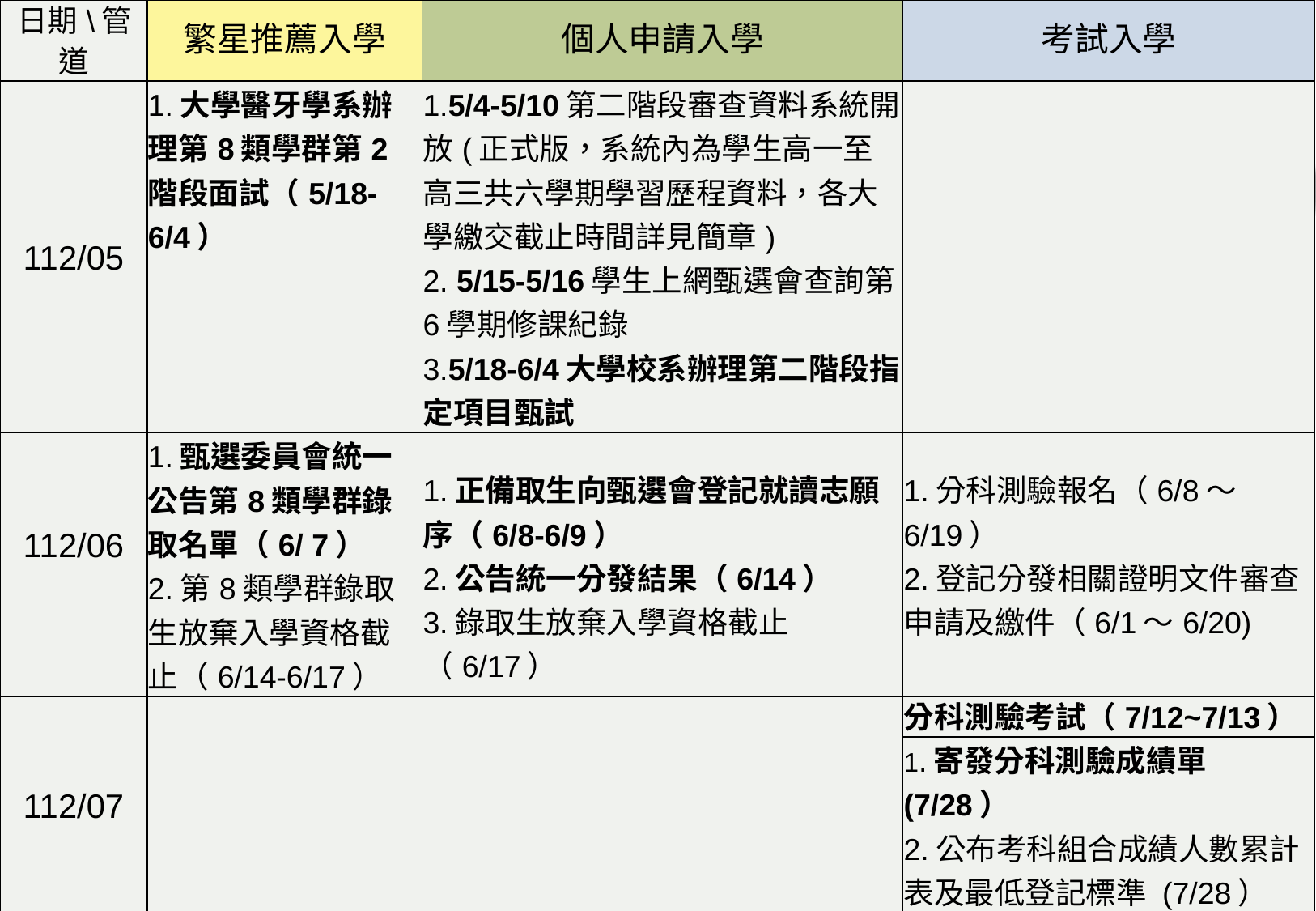

| 日期\管道 | 繁星推薦入學 | 個人申請入學 | 考試入學 |
| --- | --- | --- | --- |
| 112/05 | 1.大學醫牙學系辦理第8類學群第2階段面試（5/18-6/4） | 1.5/4-5/10第二階段審查資料系統開放(正式版，系統內為學生高一至高三共六學期學習歷程資料，各大學繳交截止時間詳見簡章) 2. 5/15-5/16學生上網甄選會查詢第6學期修課紀錄 3.5/18-6/4大學校系辦理第二階段指定項目甄試 |  |
| 112/06 | 1.甄選委員會統一公告第8類學群錄取名單（6/ 7） 2.第8類學群錄取生放棄入學資格截止（6/14-6/17） | 1.正備取生向甄選會登記就讀志願序（6/8-6/9） 2.公告統一分發結果（6/14） 3.錄取生放棄入學資格截止（6/17） | 1.分科測驗報名（6/8～6/19） 2.登記分發相關證明文件審查申請及繳件（6/1～6/20) |
| 112/07 |  |  | 分科測驗考試（7/12~7/13） |
|  |  |  | 1.寄發分科測驗成績單 (7/28） 2.公布考科組合成績人數累計表及最低登記標準 (7/28） |
| 112/08 |  |  | 1.網路登記分發志願(8/1~8/4) 2.分發入學錄取公告（ 8/15） |
59